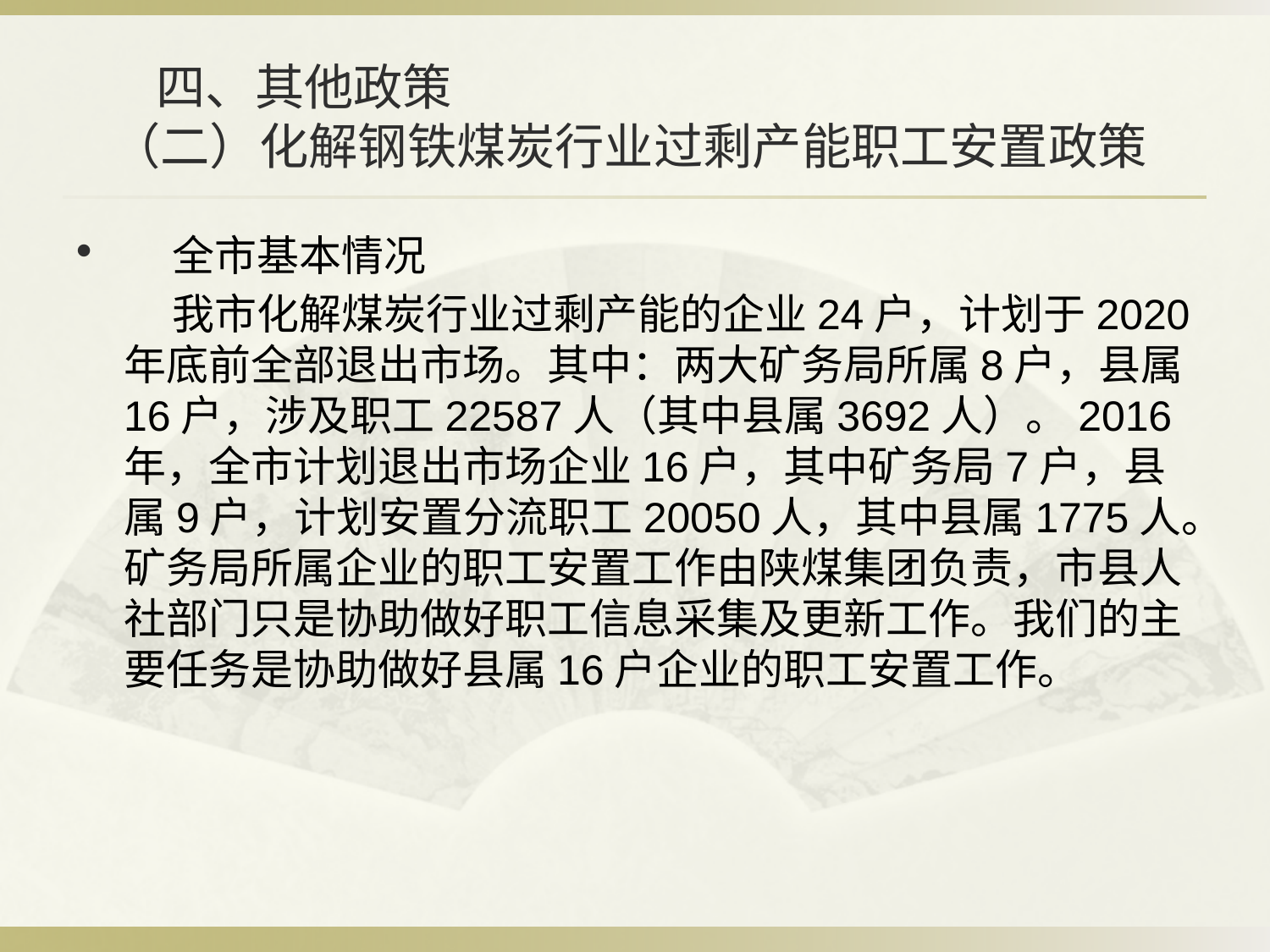

# 四、其他政策 （二）化解钢铁煤炭行业过剩产能职工安置政策
    全市基本情况
         我市化解煤炭行业过剩产能的企业24户，计划于2020年底前全部退出市场。其中：两大矿务局所属8户，县属16户，涉及职工22587人（其中县属3692人）。2016年，全市计划退出市场企业16户，其中矿务局7户，县属9户，计划安置分流职工20050人，其中县属1775人。矿务局所属企业的职工安置工作由陕煤集团负责，市县人社部门只是协助做好职工信息采集及更新工作。我们的主要任务是协助做好县属16户企业的职工安置工作。